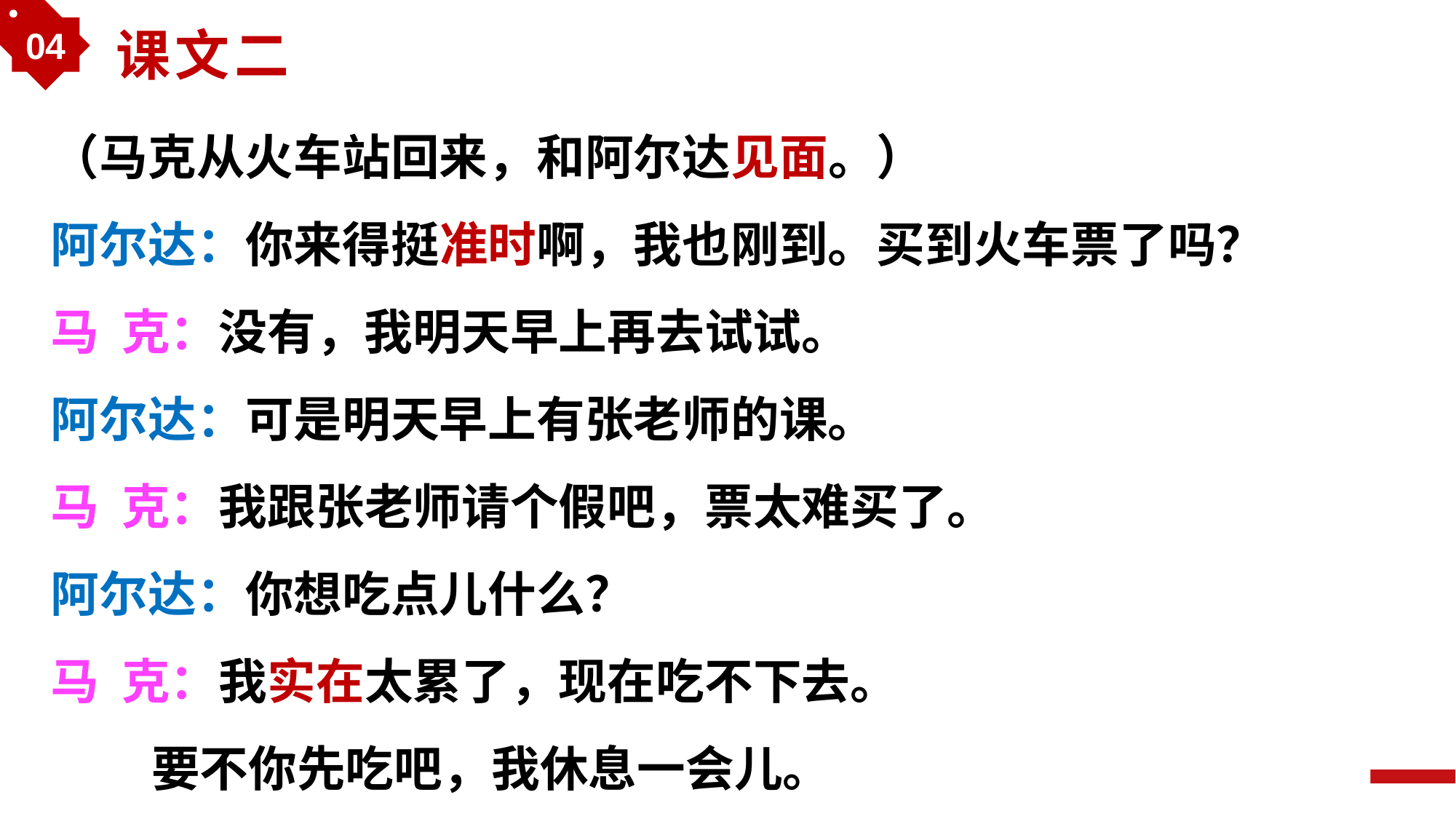

04
课文二
（马克从火车站回来，和阿尔达见面。）
阿尔达：你来得挺准时啊，我也刚到。买到火车票了吗？
马  克：没有，我明天早上再去试试。
阿尔达：可是明天早上有张老师的课。
马  克：我跟张老师请个假吧，票太难买了。
阿尔达：你想吃点儿什么？
马  克：我实在太累了，现在吃不下去。
        要不你先吃吧，我休息一会儿。